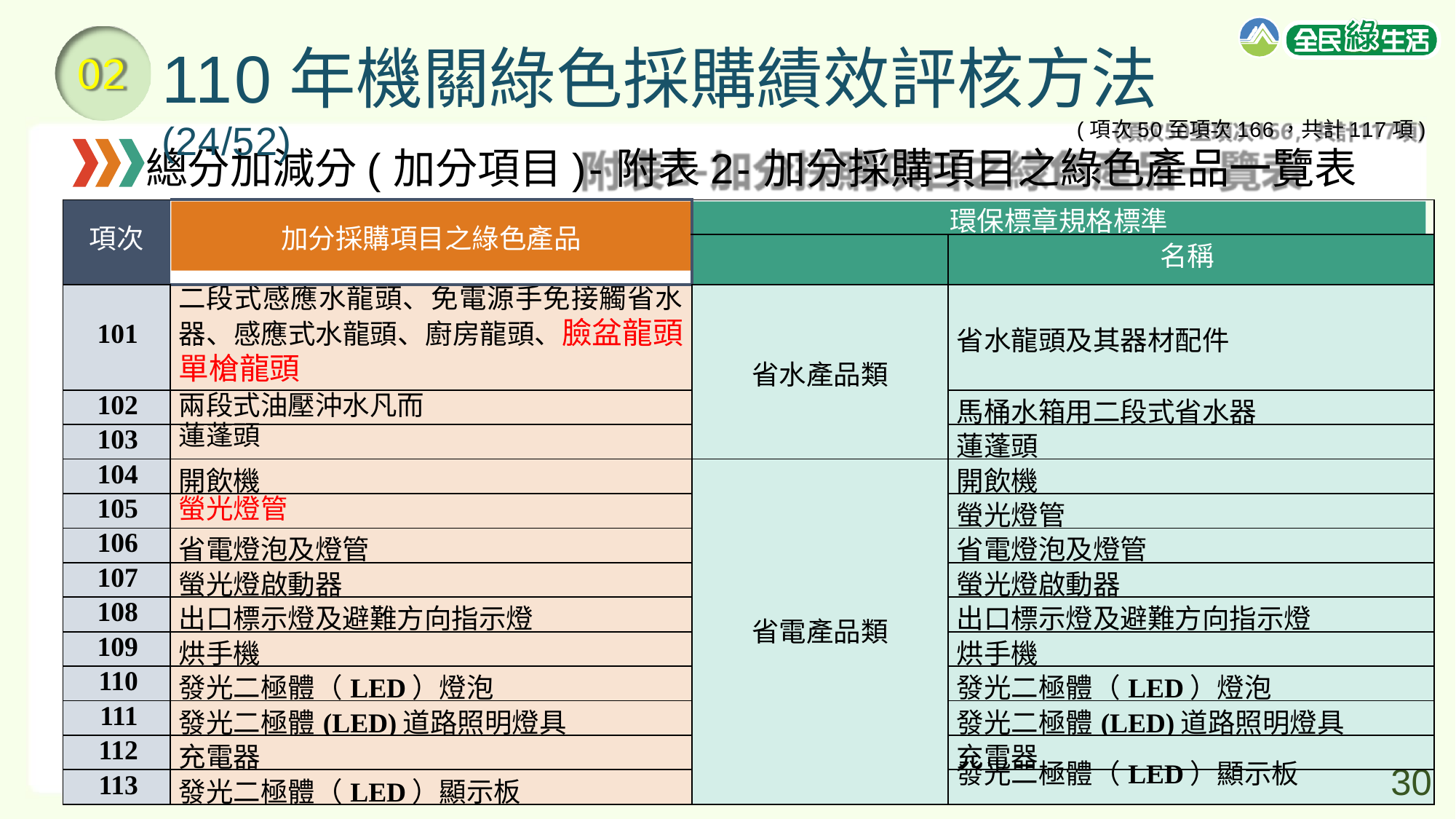

# 110年機關綠色採購績效評核方法(24/52)
02

(項次50至項次166，共計117項)
總分加減分(加分項目)-附表2-加分採購項目之綠色產品一覽表

| 項次 | 加分採購項目之綠色產品 | 環保標章規格標準 產品類別 |  |
| --- | --- | --- | --- |
|  |  |  | 名稱 |
| 101 | 二段式感應水龍頭、免電源手免接觸省水 器、感應式水龍頭、廚房龍頭、臉盆龍頭 單槍龍頭 | 省水產品類 | 省水龍頭及其器材配件 |
| 102 | 兩段式油壓沖水凡而 |  | 馬桶水箱用二段式省水器 |
| 103 | 蓮蓬頭 |  | 蓮蓬頭 |
| 104 | 開飲機 | 省電產品類 | 開飲機 |
| 105 | 螢光燈管 |  | 螢光燈管 |
| 106 | 省電燈泡及燈管 |  | 省電燈泡及燈管 |
| 107 | 螢光燈啟動器 |  | 螢光燈啟動器 |
| 108 | 出口標示燈及避難方向指示燈 |  | 出口標示燈及避難方向指示燈 |
| 109 | 烘手機 |  | 烘手機 |
| 110 | 發光二極體（LED）燈泡 |  | 發光二極體（LED）燈泡 |
| 111 | 發光二極體(LED)道路照明燈具 |  | 發光二極體(LED)道路照明燈具 |
| 112 | 充電器 |  | 充電器 |
| 113 | 發光二極體（LED）顯示板 |  | 發光二極體（LED）顯示板 30 |